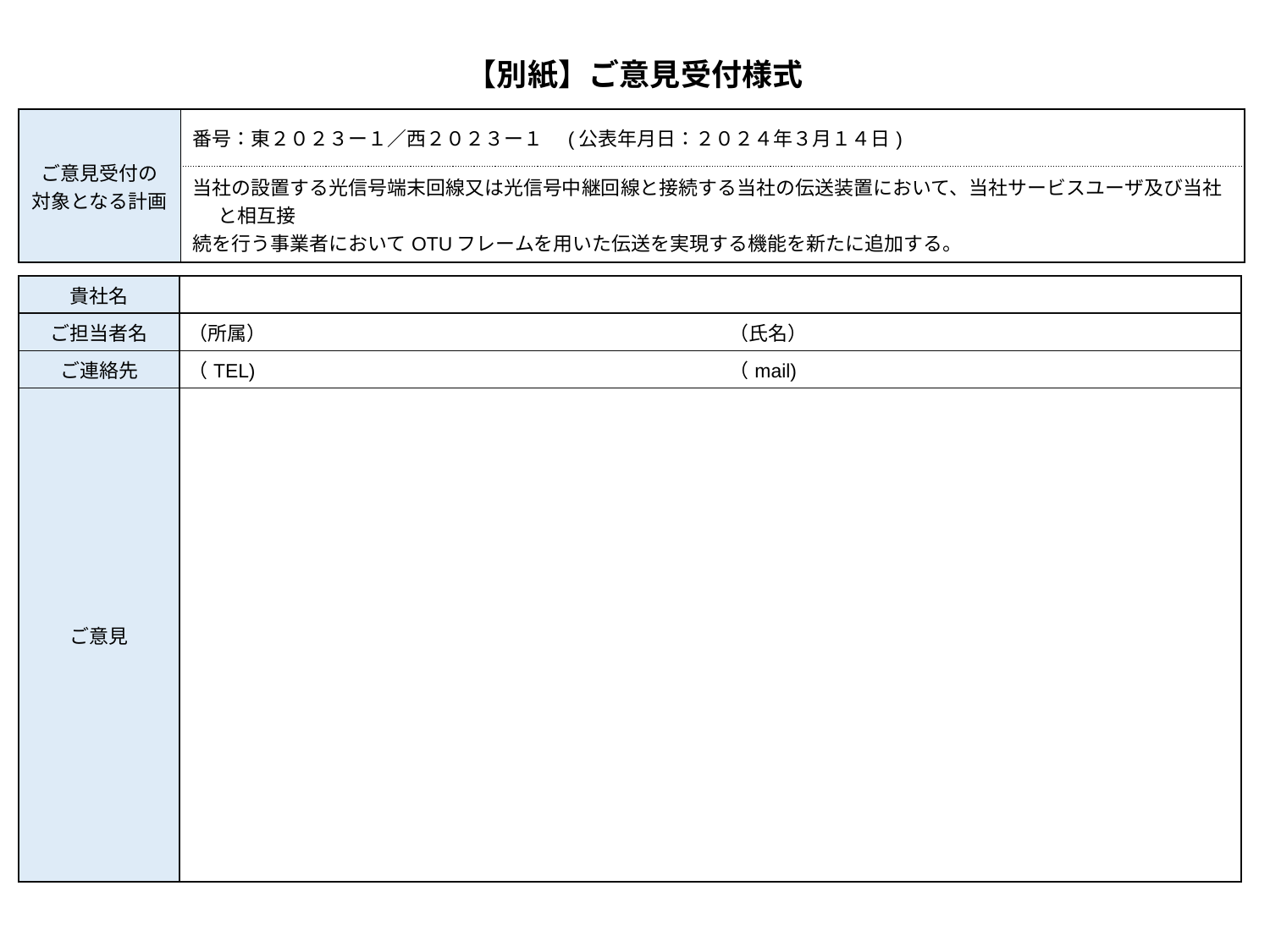

【別紙】ご意見受付様式
| ご意見受付の 対象となる計画 | 番号：東２０２３ー１／西２０２３ー１　(公表年月日：２０２４年３月１４日) |
| --- | --- |
|  | 当社の設置する光信号端末回線又は光信号中継回線と接続する当社の伝送装置において、当社サービスユーザ及び当社と相互接 続を行う事業者においてOTUフレームを用いた伝送を実現する機能を新たに追加する。 |
| 貴社名 |  |  |
| --- | --- | --- |
| ご担当者名 | （所属） | （氏名） |
| ご連絡先 | （TEL) | （mail) |
| ご意見 |  |  |